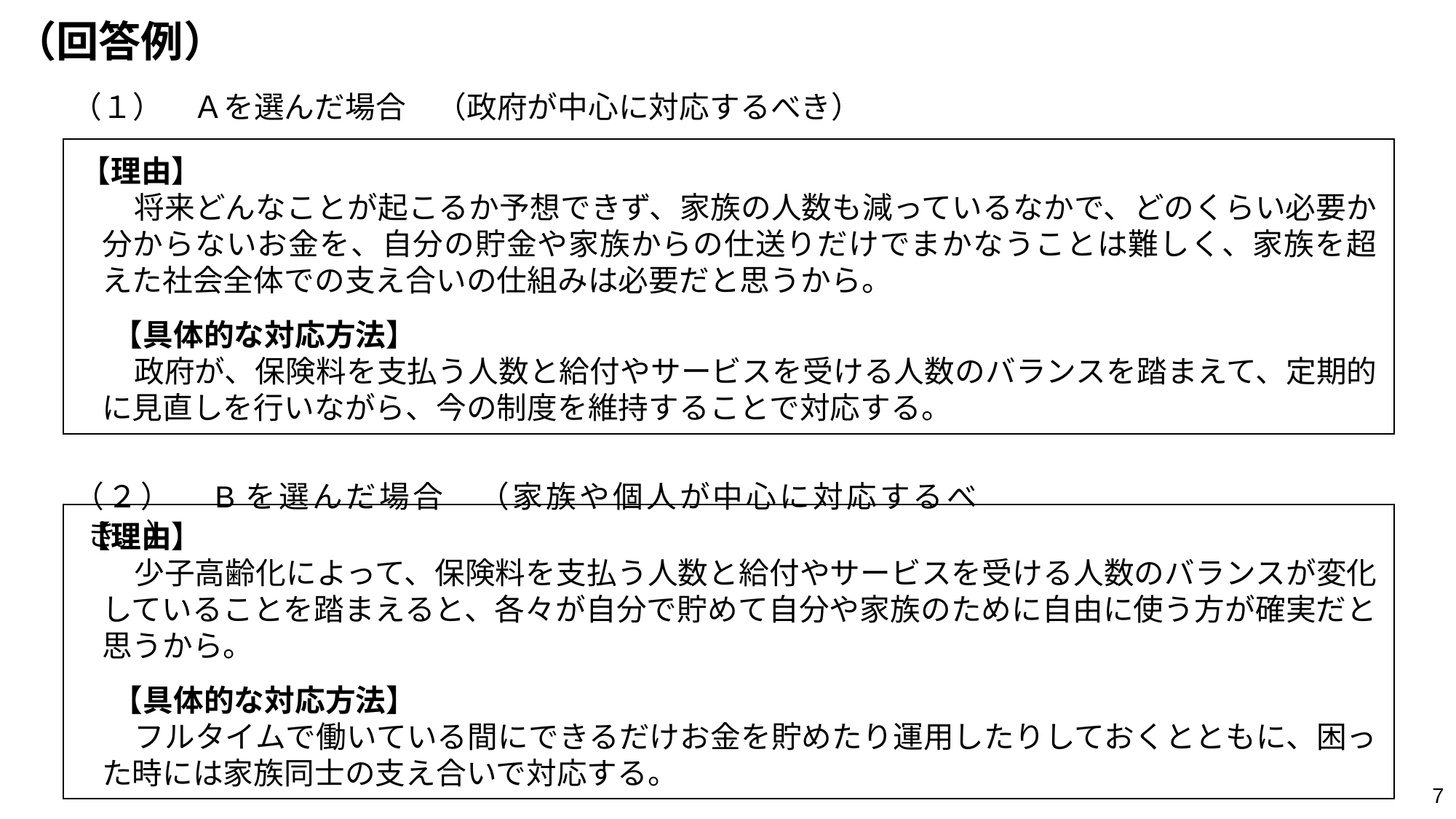

（回答例）
（１）　Ａを選んだ場合　（政府が中心に対応するべき）
【理由】
将来どんなことが起こるか予想できず、家族の人数も減っているなかで、どのくらい必要か分からないお金を、自分の貯金や家族からの仕送りだけでまかなうことは難しく、家族を超えた社会全体での支え合いの仕組みは必要だと思うから。
【具体的な対応方法】
政府が、保険料を支払う人数と給付やサービスを受ける人数のバランスを踏まえて、定期的に見直しを行いながら、今の制度を維持することで対応する。
（２）　Bを選んだ場合　（家族や個人が中心に対応するべき。）
【理由】
少子高齢化によって、保険料を支払う人数と給付やサービスを受ける人数のバランスが変化していることを踏まえると、各々が自分で貯めて自分や家族のために自由に使う方が確実だと思うから。
【具体的な対応方法】
フルタイムで働いている間にできるだけお金を貯めたり運用したりしておくとともに、困った時には家族同士の支え合いで対応する。
7